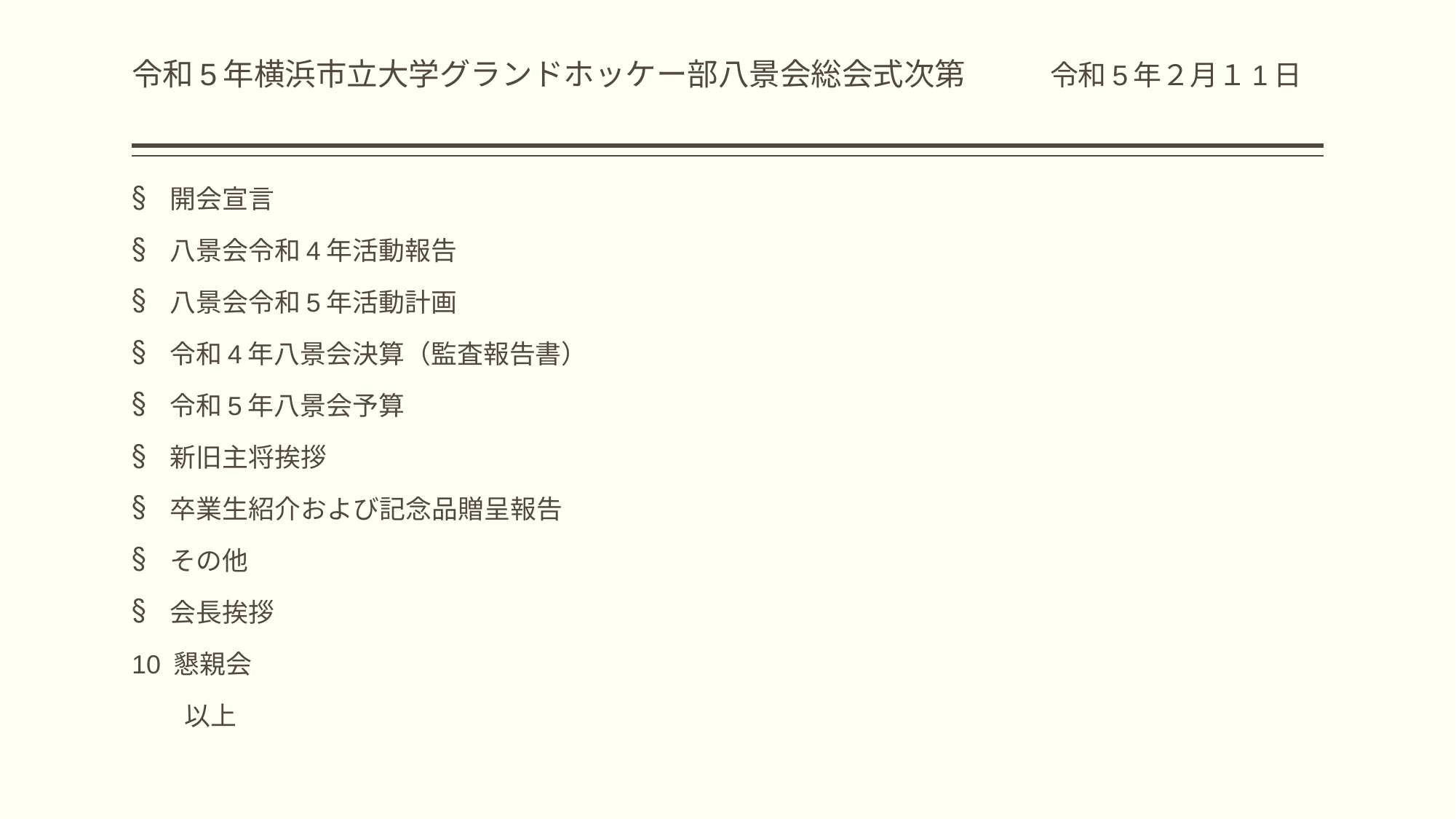

# 令和5年横浜市立大学グランドホッケー部八景会総会式次第　　　令和5年２月１1日
開会宣言
八景会令和4年活動報告
八景会令和5年活動計画
令和4年八景会決算（監査報告書）
令和5年八景会予算
新旧主将挨拶
卒業生紹介および記念品贈呈報告
その他
会長挨拶
10 懇親会
　　以上